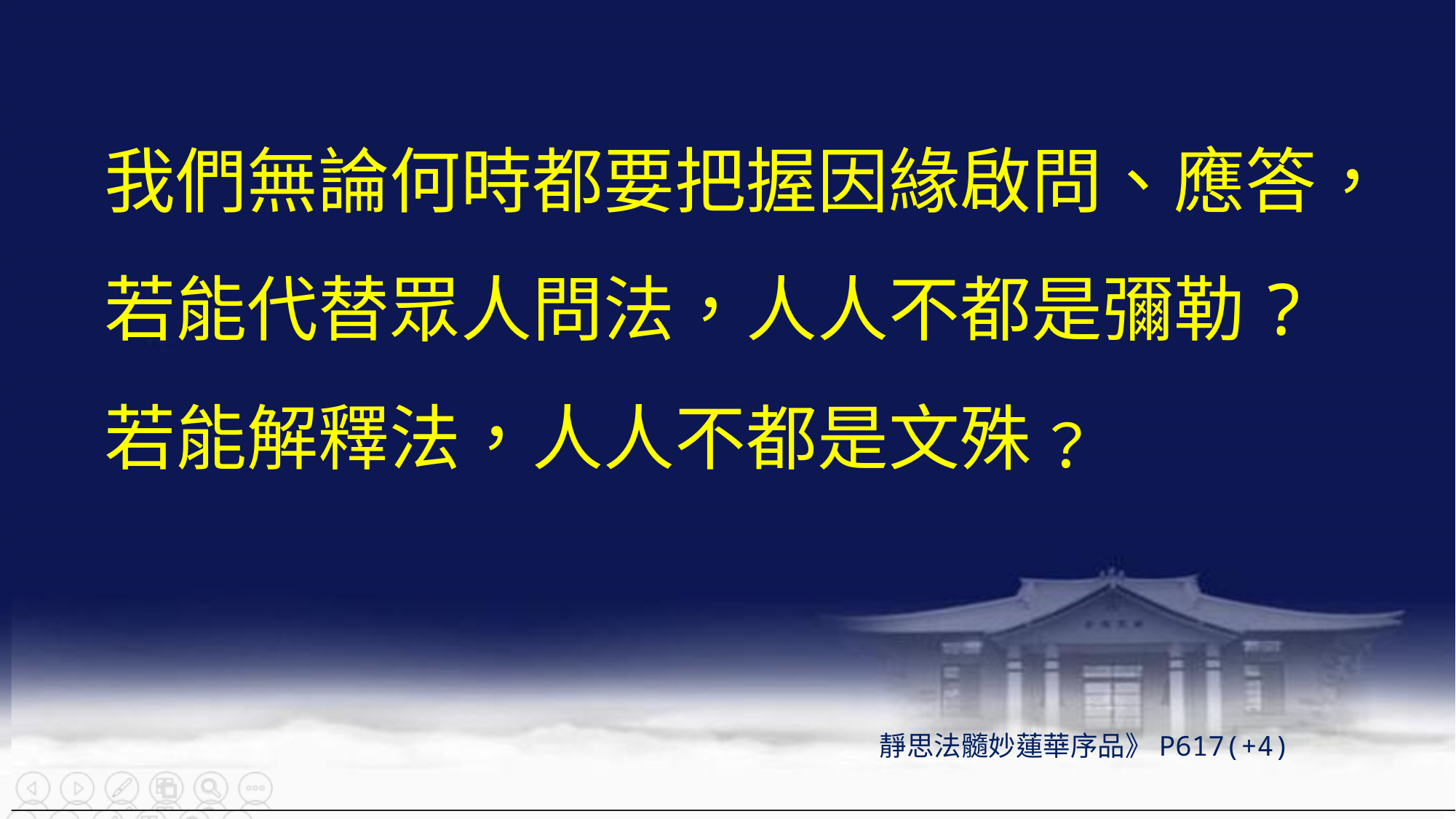

我們無論何時都要把握因緣啟問、應答，若能代替眾人問法，人人不都是彌勒?若能解釋法，人人不都是文殊﹖
靜思法髓妙蓮華序品》P617(+4)